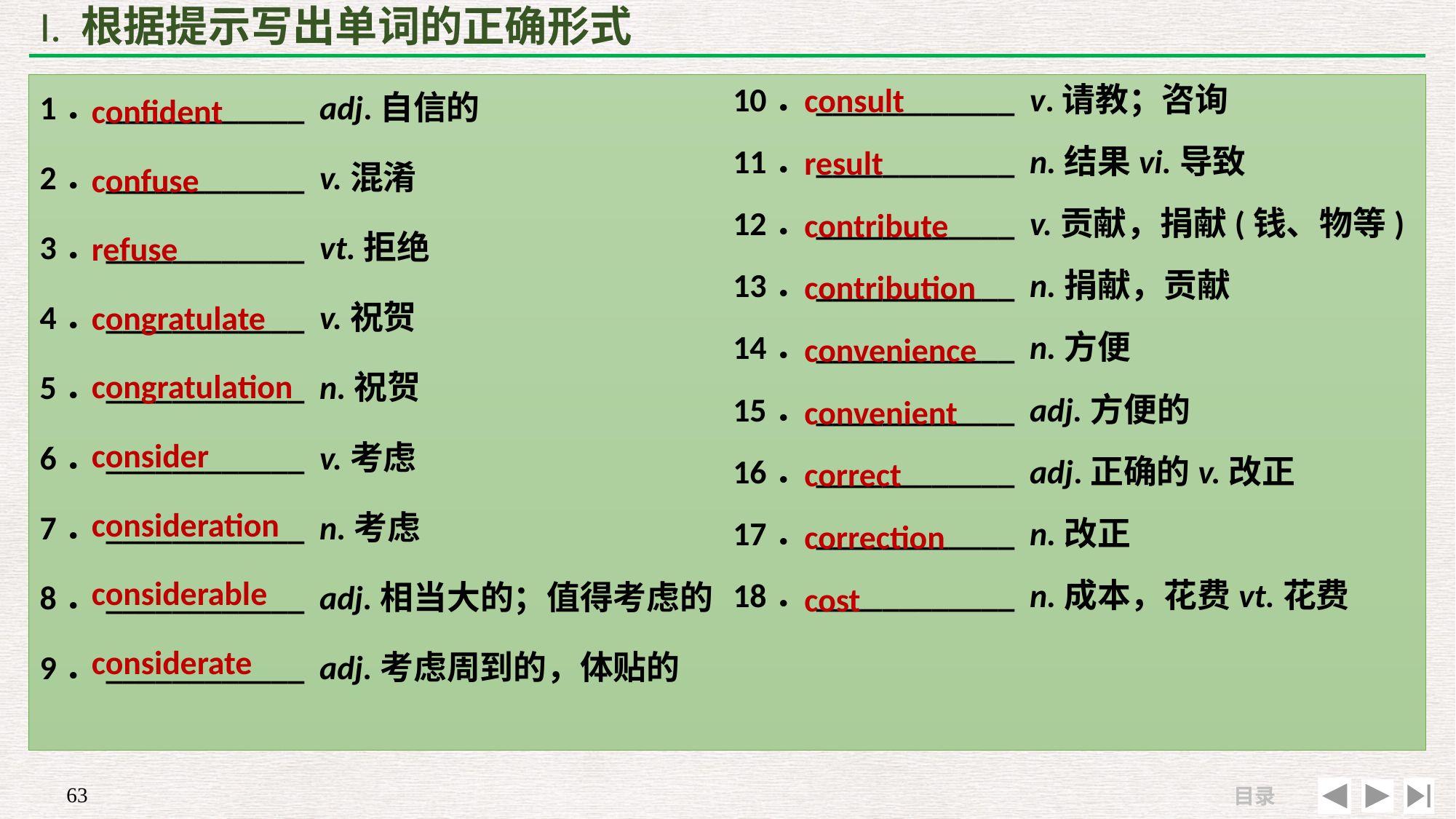

# I. 根据提示写出单词的正确形式
consult
result
contribute
contribution
convenience
convenient
correct
correction
cost
confident
confuse
refuse
congratulate
congratulation
consider
consideration
considerable
considerate
1．____________  adj.自信的
2．____________  v.混淆
3．____________  vt.拒绝
4．____________  v.祝贺
5．____________  n.祝贺
6．____________  v.考虑
7．____________  n.考虑
8．____________  adj.相当大的；值得考虑的
9．____________  adj.考虑周到的，体贴的
10．____________  v.请教；咨询
11．____________  n.结果vi.导致
12．____________  v.贡献，捐献(钱、物等)
13．____________  n.捐献，贡献
14．____________  n.方便
15．____________  adj.方便的
16．____________  adj.正确的v.改正
17．____________  n.改正
18．____________  n.成本，花费vt.花费